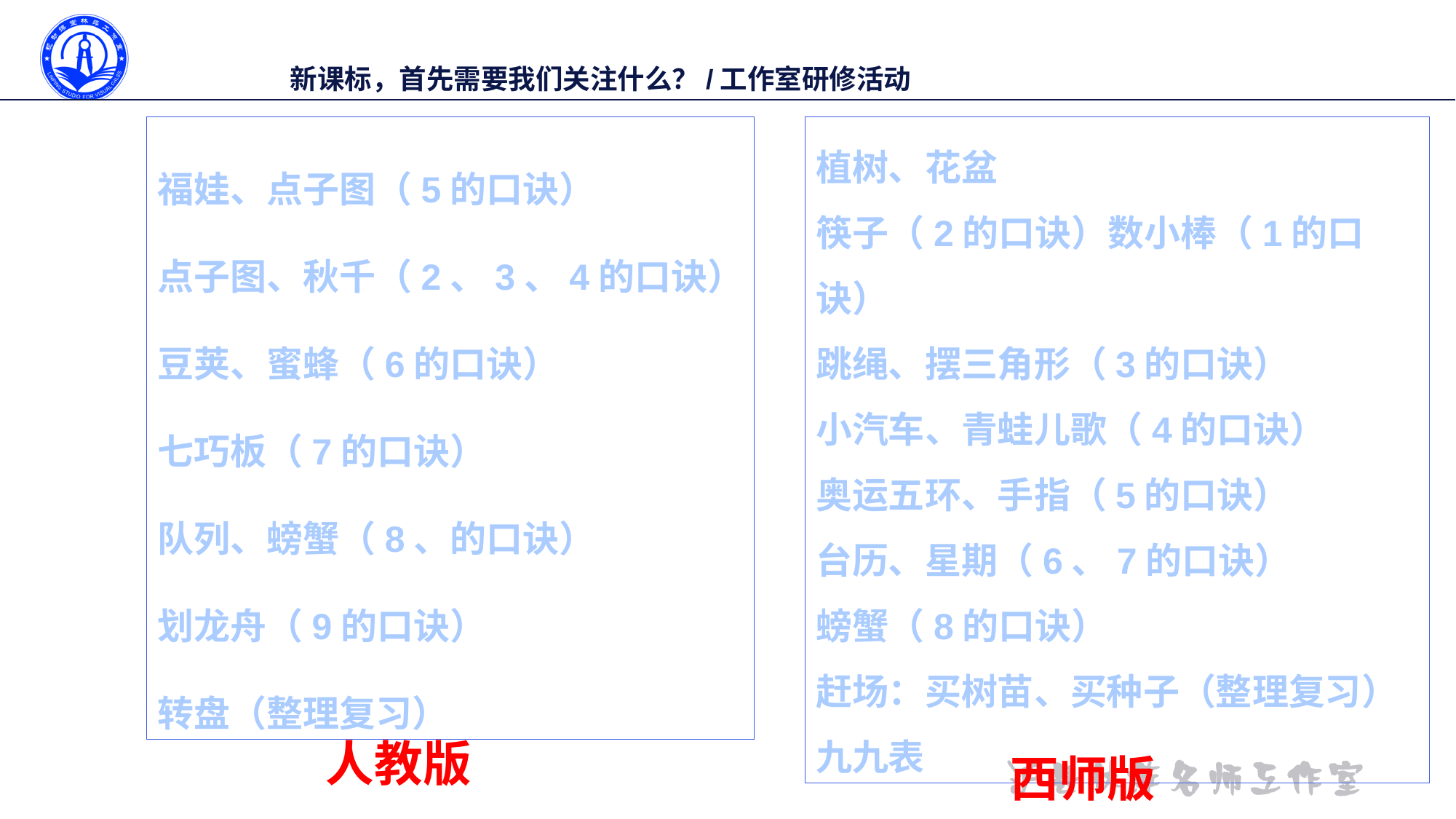

福娃、点子图（5的口诀）
点子图、秋千（2、3、4的口诀）
豆荚、蜜蜂（6的口诀）
七巧板（7的口诀）
队列、螃蟹（8、的口诀）
划龙舟（9的口诀）
转盘（整理复习）
人教版
植树、花盆
筷子（2的口诀）数小棒（1的口诀）
跳绳、摆三角形（3的口诀）
小汽车、青蛙儿歌（4的口诀）
奥运五环、手指（5的口诀）
台历、星期（6、7的口诀）
螃蟹（8的口诀）
赶场：买树苗、买种子（整理复习）
九九表
 西师版